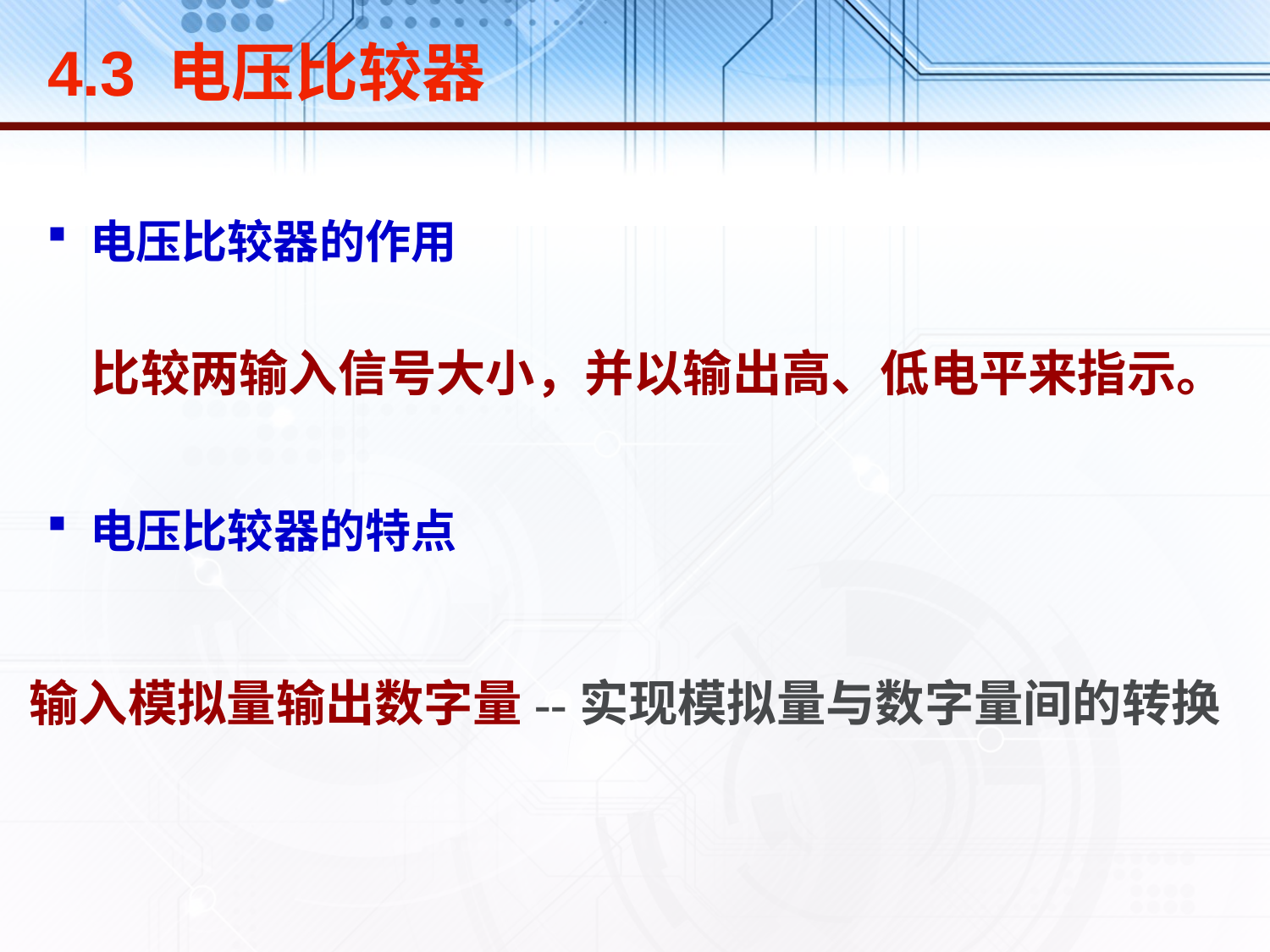

4.3 电压比较器

 电压比较器的作用
比较两输入信号大小，并以输出高、低电平来指示。
 电压比较器的特点
输入模拟量输出数字量--实现模拟量与数字量间的转换